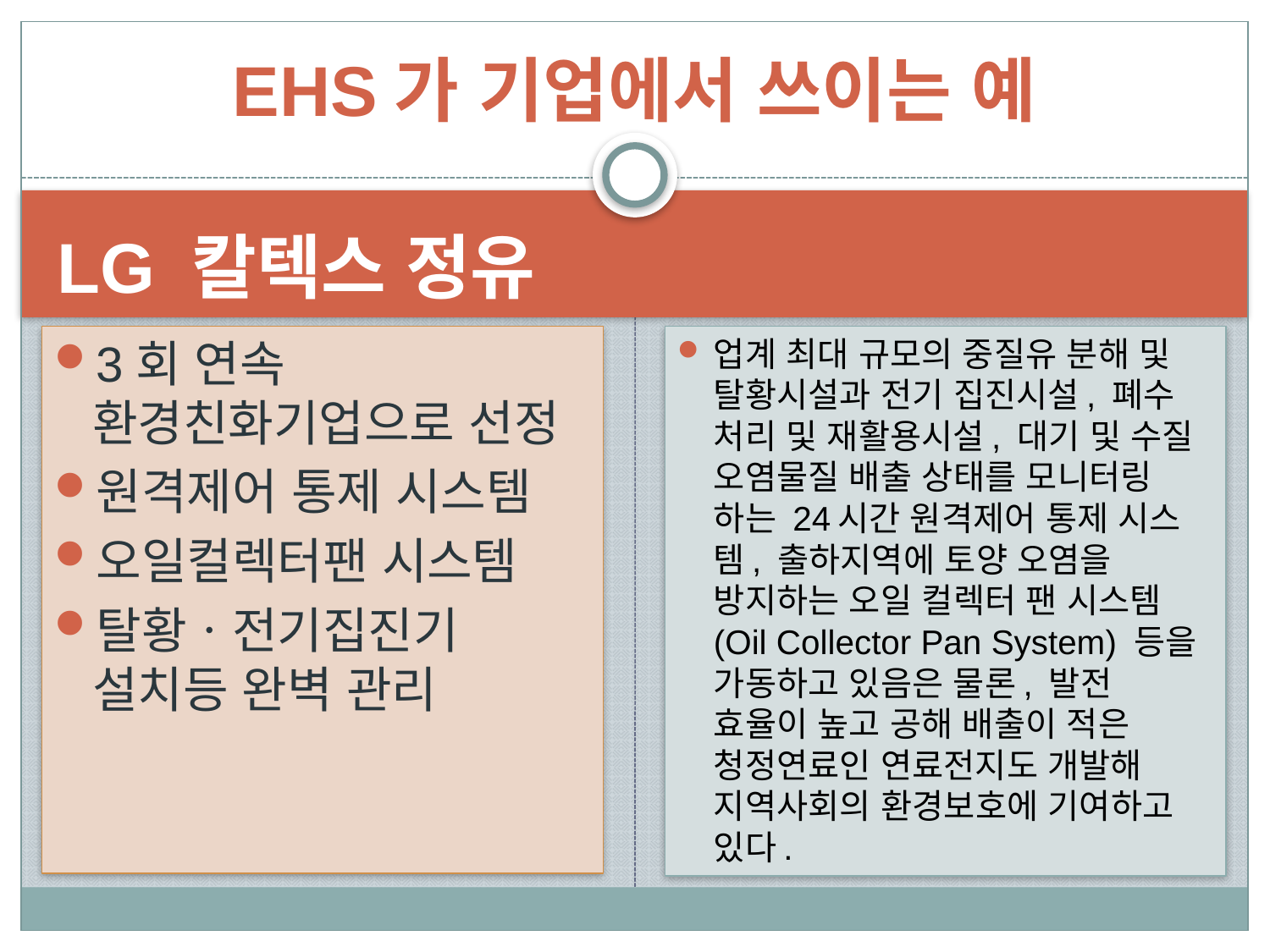

# EHS가 기업에서 쓰이는 예
LG 칼텍스 정유
3회 연속 환경친화기업으로 선정
원격제어 통제 시스템
오일컬렉터팬 시스템
탈황ㆍ전기집진기 설치등 완벽 관리

업계 최대 규모의 중질유 분해 및 탈황시설과 전기 집진시설, 폐수 처리 및 재활용시설, 대기 및 수질 오염물질 배출 상태를 모니터링 하는 24시간 원격제어 통제 시스템, 출하지역에 토양 오염을 방지하는 오일 컬렉터 팬 시스템(Oil Collector Pan System) 등을 가동하고 있음은 물론, 발전 효율이 높고 공해 배출이 적은 청정연료인 연료전지도 개발해 지역사회의 환경보호에 기여하고 있다.